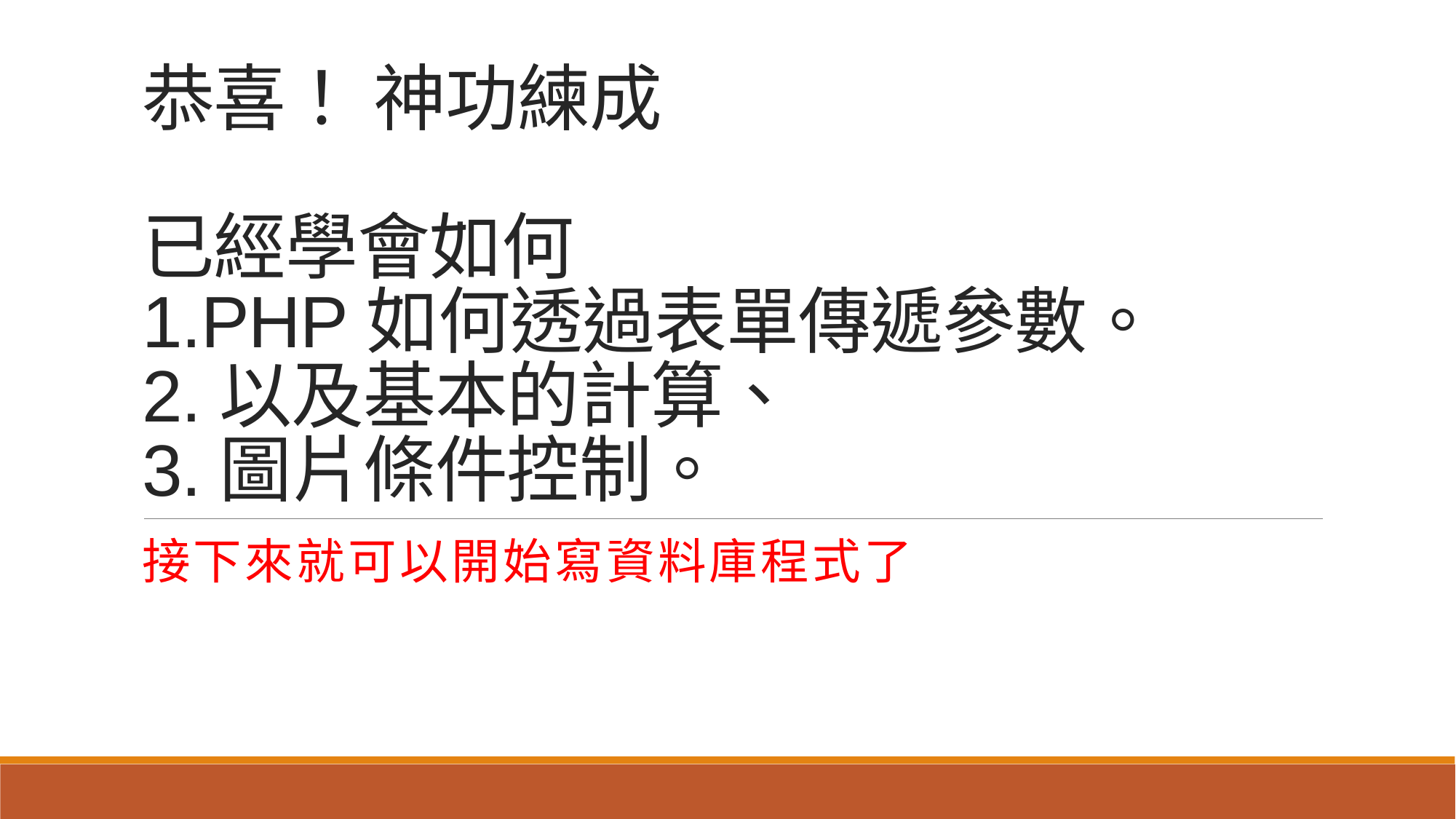

# 恭喜！ 神功練成 已經學會如何 1.PHP如何透過表單傳遞參數。 2.以及基本的計算、 3.圖片條件控制。
接下來就可以開始寫資料庫程式了